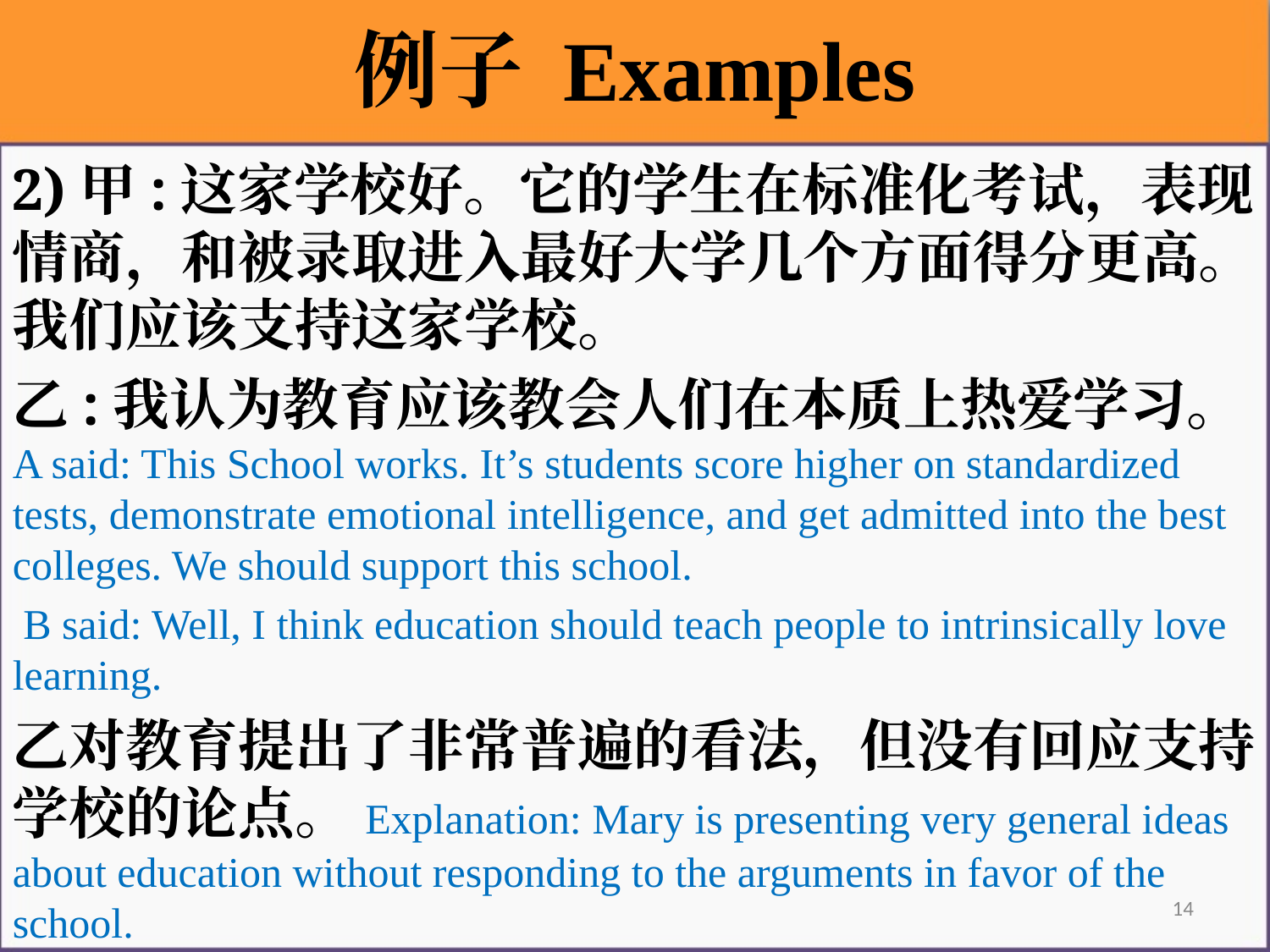

例子 Examples

2)甲:这家学校好。它的学生在标准化考试，表现情商，和被录取进入最好大学几个方面得分更高。我们应该支持这家学校。
乙:我认为教育应该教会人们在本质上热爱学习。 A said: This School works. It’s students score higher on standardized tests, demonstrate emotional intelligence, and get admitted into the best colleges. We should support this school.
 B said: Well, I think education should teach people to intrinsically love learning.
乙对教育提出了非常普遍的看法，但没有回应支持学校的论点。Explanation: Mary is presenting very general ideas about education without responding to the arguments in favor of the school.

14